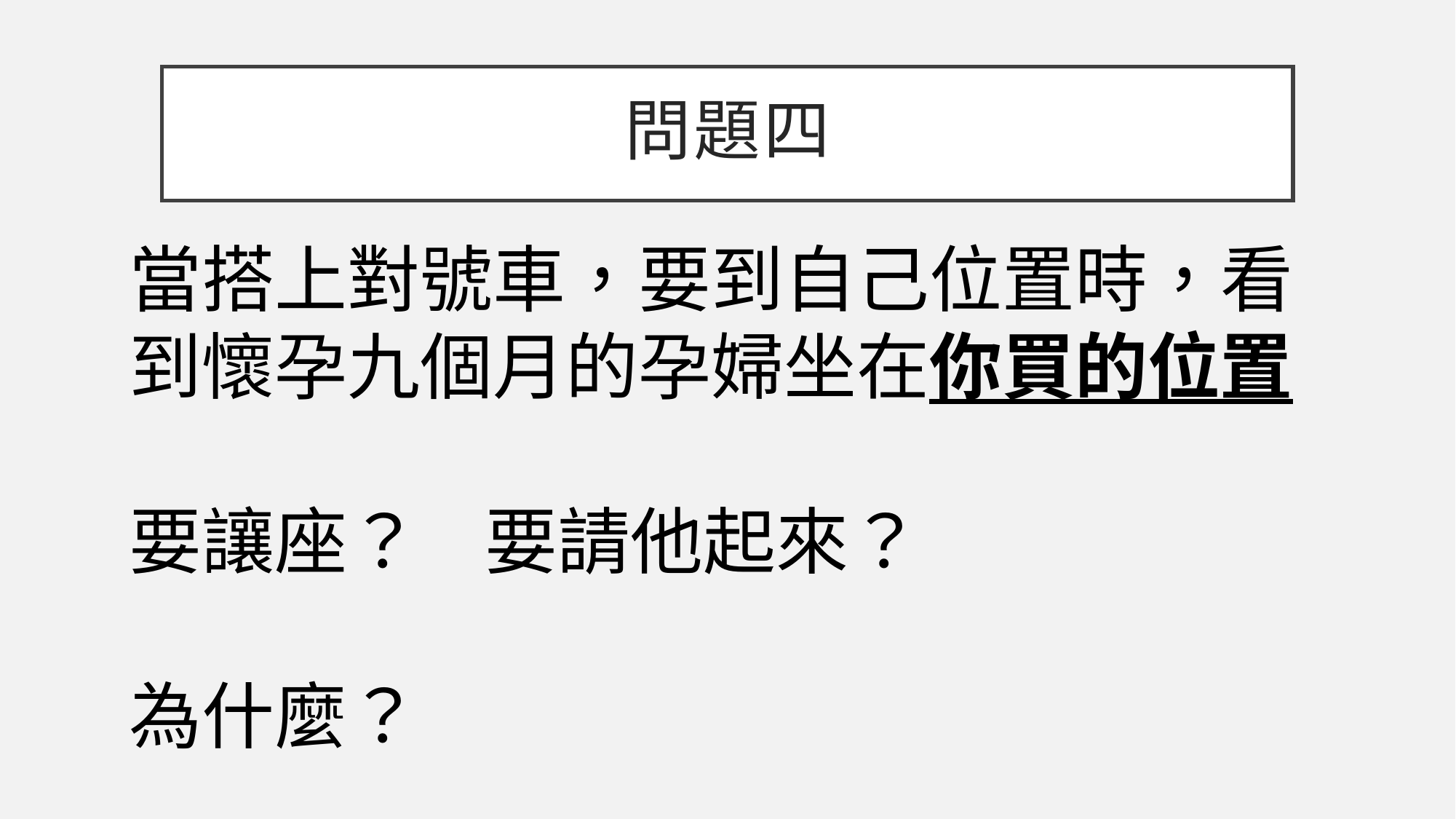

# 問題四
當搭上對號車，要到自己位置時，看到懷孕九個月的孕婦坐在你買的位置

要讓座？    要請他起來？

為什麼？